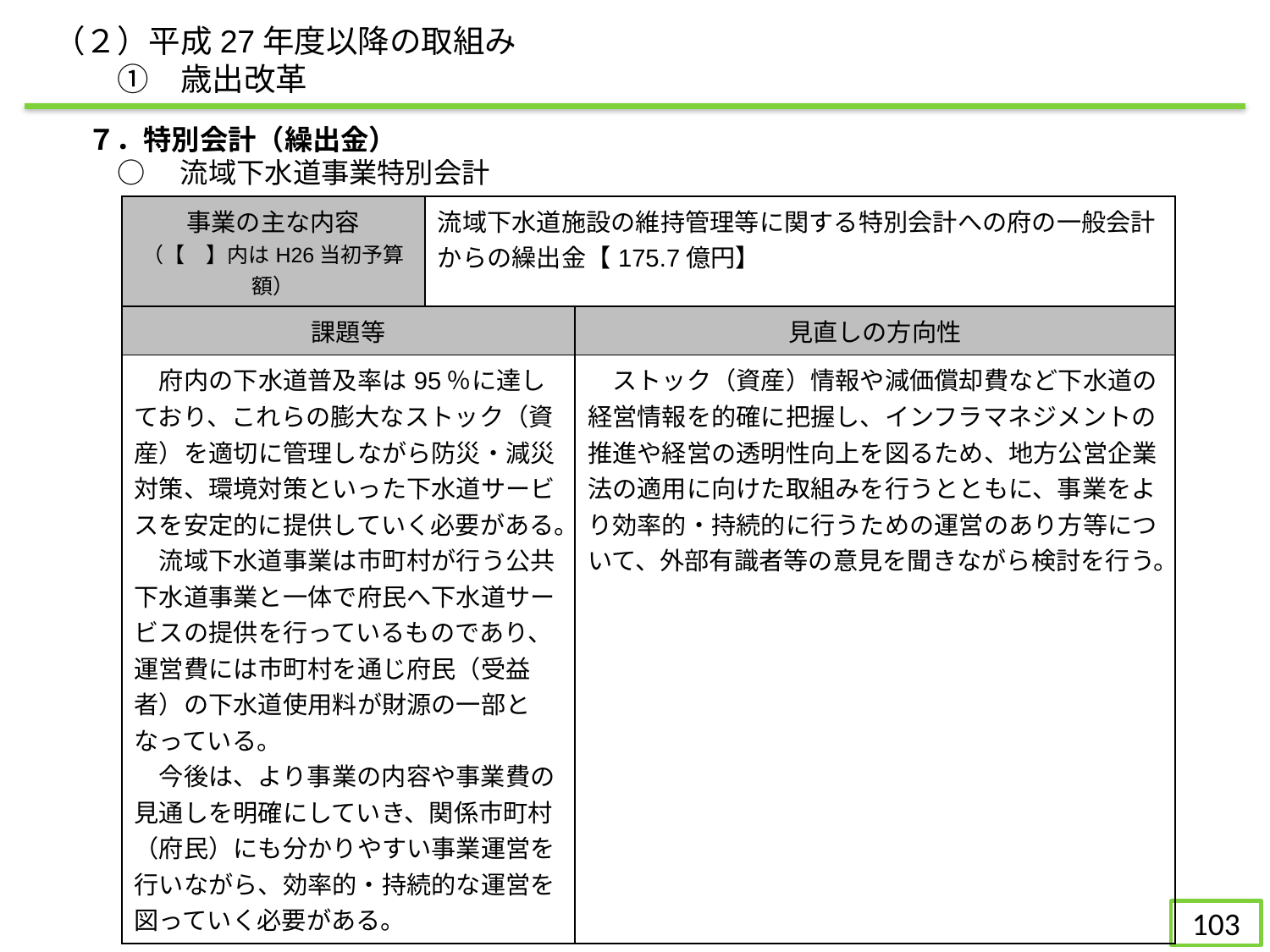

（２）平成27年度以降の取組み
　　①　歳出改革
７．特別会計（繰出金）
○　流域下水道事業特別会計
| 事業の主な内容 （【　】内はH26当初予算額） | 流域下水道施設の維持管理等に関する特別会計への府の一般会計からの繰出金【175.7億円】 |  |
| --- | --- | --- |
| 課題等 |  | 見直しの方向性 |
| 府内の下水道普及率は95％に達しており、これらの膨大なストック（資産）を適切に管理しながら防災・減災対策、環境対策といった下水道サービスを安定的に提供していく必要がある。 　流域下水道事業は市町村が行う公共下水道事業と一体で府民へ下水道サービスの提供を行っているものであり、運営費には市町村を通じ府民（受益者）の下水道使用料が財源の一部となっている。 　今後は、より事業の内容や事業費の見通しを明確にしていき、関係市町村（府民）にも分かりやすい事業運営を行いながら、効率的・持続的な運営を図っていく必要がある。 |  | ストック（資産）情報や減価償却費など下水道の経営情報を的確に把握し、インフラマネジメントの推進や経営の透明性向上を図るため、地方公営企業法の適用に向けた取組みを行うとともに、事業をより効率的・持続的に行うための運営のあり方等について、外部有識者等の意見を聞きながら検討を行う。 |
103